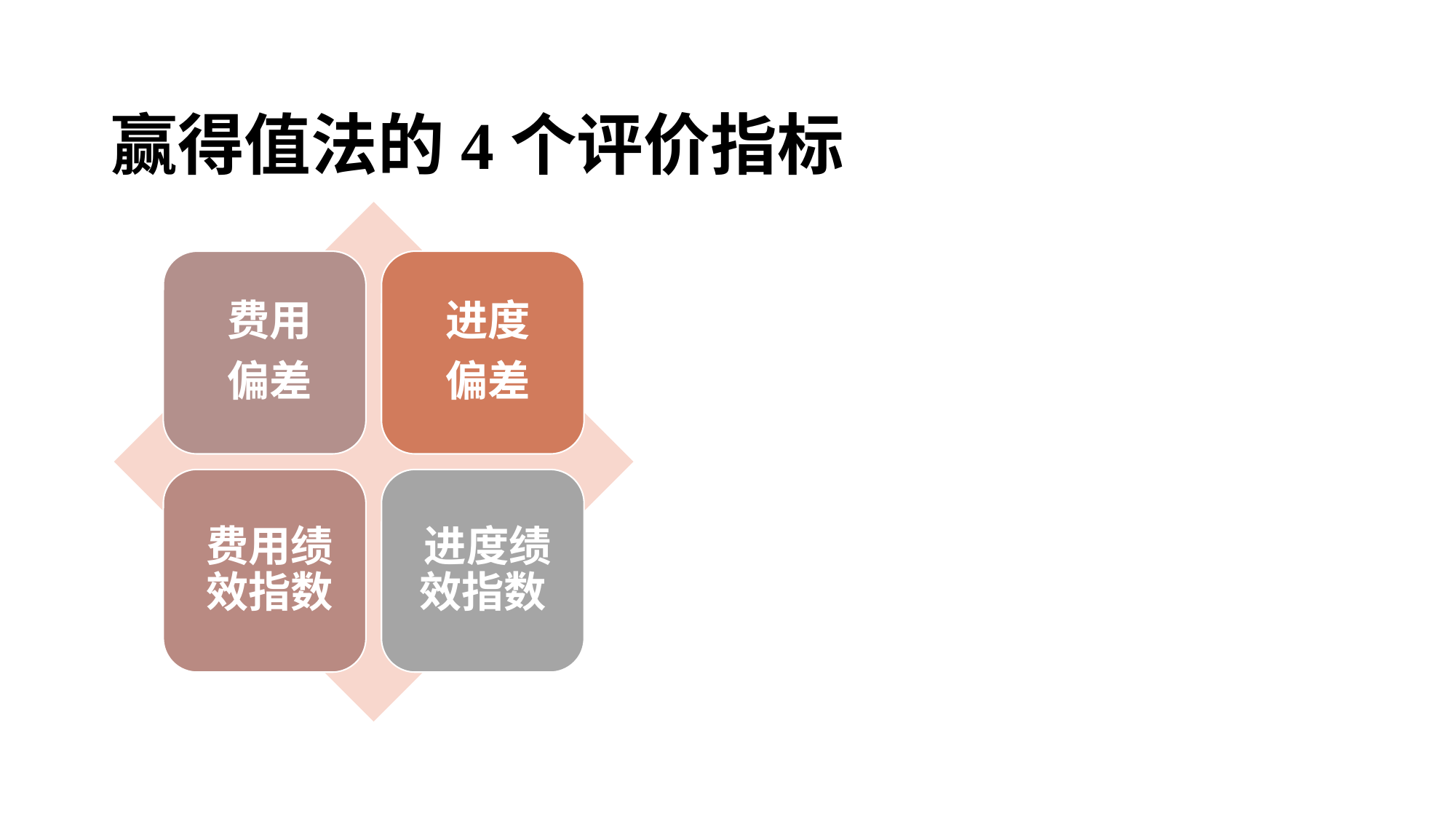

# 赢得值法的4个评价指标
费用
偏差
进度
偏差
费用绩效指数
进度绩效指数